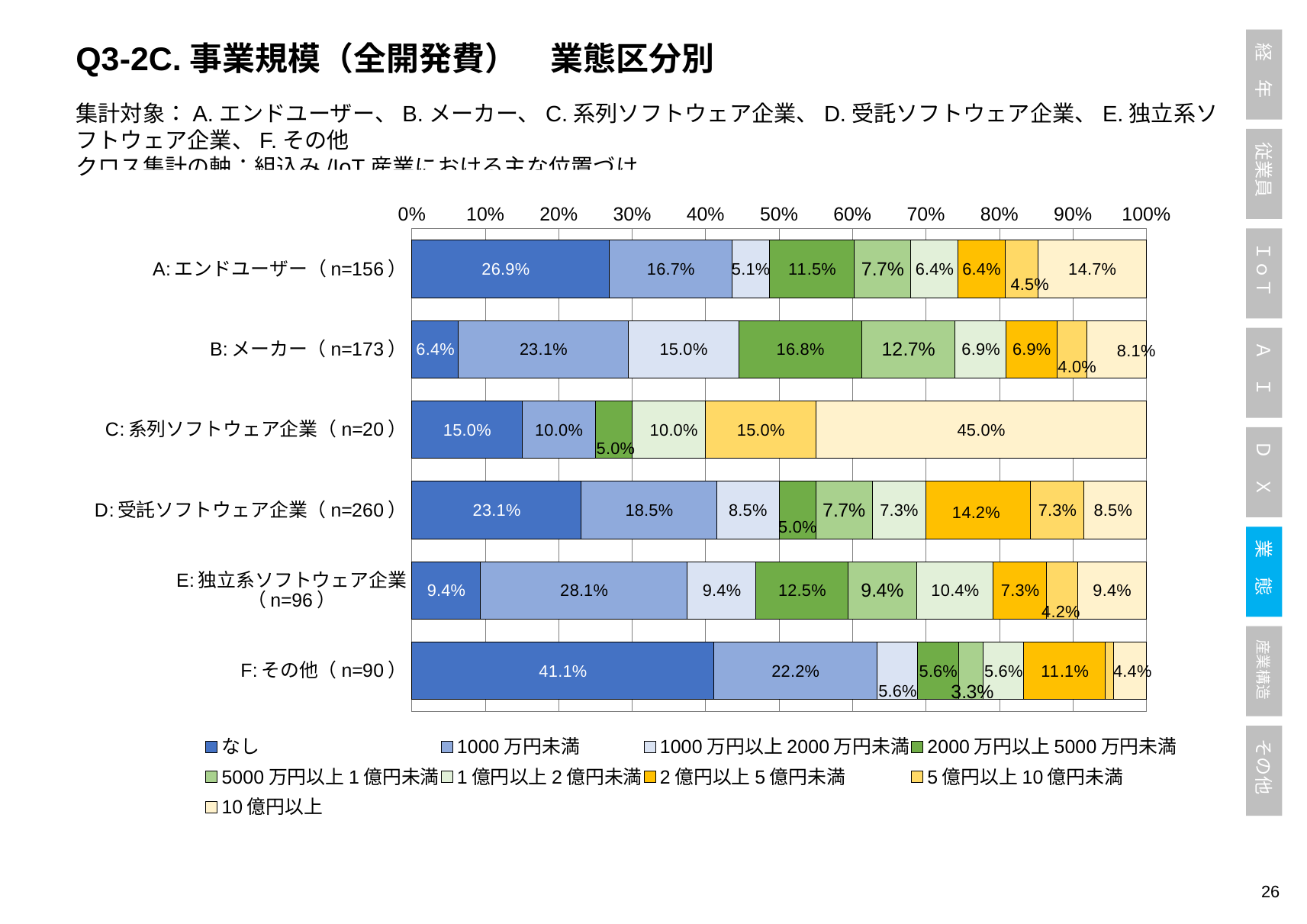

Q3-2C.事業規模（全開発費）　業態区分別
集計対象：A.エンドユーザー、B.メーカー、C.系列ソフトウェア企業、D.受託ソフトウェア企業、E.独立系ソフトウェア企業、F.その他
クロス集計の軸：組込み/IoT産業における主な位置づけ

### Chart

| Category | なし | 1000万円未満 | 1000万円以上2000万円未満 | 2000万円以上5000万円未満 | 5000万円以上1億円未満 | 1億円以上2億円未満 | 2億円以上5億円未満 | 5億円以上10億円未満 | 10億円以上 |
|---|---|---|---|---|---|---|---|---|---|
| A:エンドユーザー（n=156） | 0.2692307692307692 | 0.16666666666666666 | 0.05128205128205128 | 0.11538461538461539 | 0.07692307692307693 | 0.0641025641025641 | 0.0641025641025641 | 0.04487179487179487 | 0.14743589743589744 |
| B:メーカー（n=173） | 0.06358381502890173 | 0.23121387283236994 | 0.15028901734104047 | 0.1676300578034682 | 0.12716763005780346 | 0.06936416184971098 | 0.06936416184971098 | 0.04046242774566474 | 0.08092485549132948 |
| C:系列ソフトウェア企業（n=20） | 0.15 | 0.1 | 0.0 | 0.05 | 0.0 | 0.1 | 0.0 | 0.15 | 0.45 |
| D:受託ソフトウェア企業（n=260） | 0.23076923076923078 | 0.18461538461538463 | 0.08461538461538462 | 0.05 | 0.07692307692307693 | 0.07307692307692308 | 0.1423076923076923 | 0.07307692307692308 | 0.08461538461538462 |
| E:独立系ソフトウェア企業（n=96） | 0.09375 | 0.28125 | 0.09375 | 0.125 | 0.09375 | 0.10416666666666667 | 0.07291666666666667 | 0.041666666666666664 | 0.09375 |
| F:その他（n=90） | 0.4111111111111111 | 0.2222222222222222 | 0.05555555555555555 | 0.05555555555555555 | 0.03333333333333333 | 0.05555555555555555 | 0.1111111111111111 | 0.011111111111111112 | 0.044444444444444446 |
26